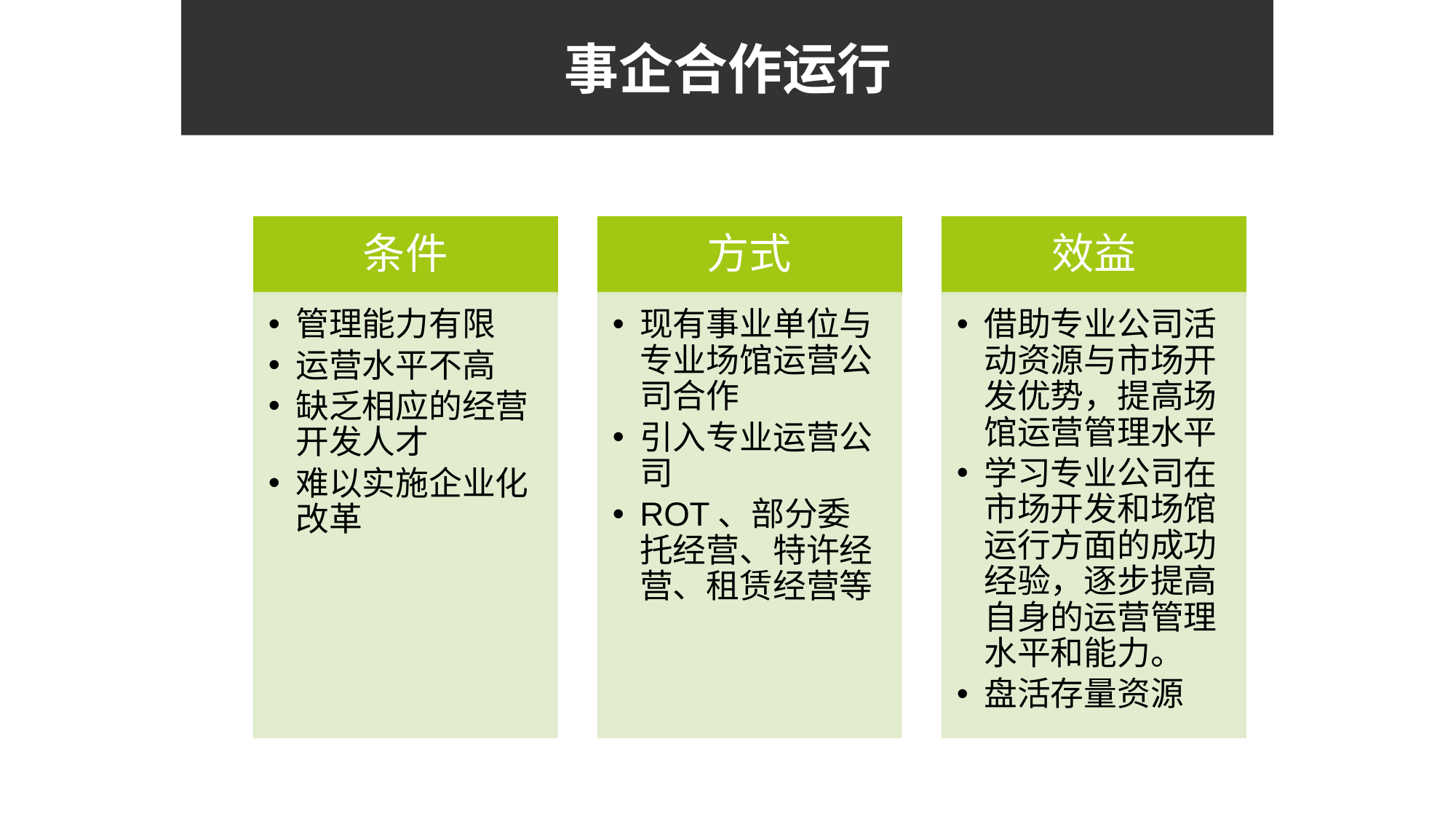

事企合作运行

条件

方式

效益

管理能力有限
运营水平不高
缺乏相应的经营开发人才
难以实施企业化改革

现有事业单位与专业场馆运营公司合作
引入专业运营公司
ROT、部分委托经营、特许经营、租赁经营等

借助专业公司活动资源与市场开发优势，提高场馆运营管理水平
学习专业公司在市场开发和场馆运行方面的成功经验，逐步提高自身的运营管理水平和能力。
盘活存量资源